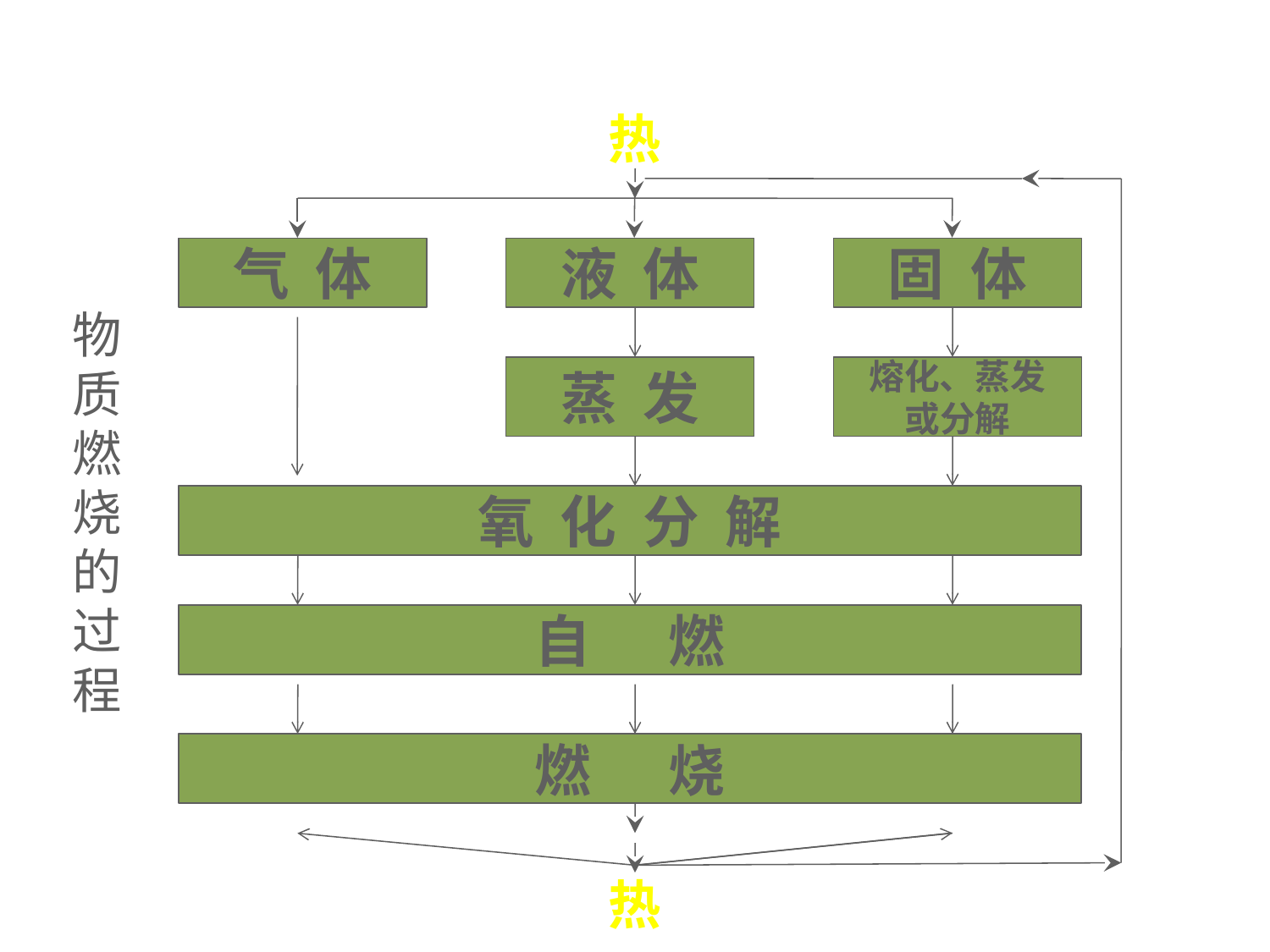

热
气  体
液  体
固  体
物
质
燃
烧
的
过
程
蒸  发
熔化、蒸发
或分解
氧  化  分  解
自      燃
燃      烧
热